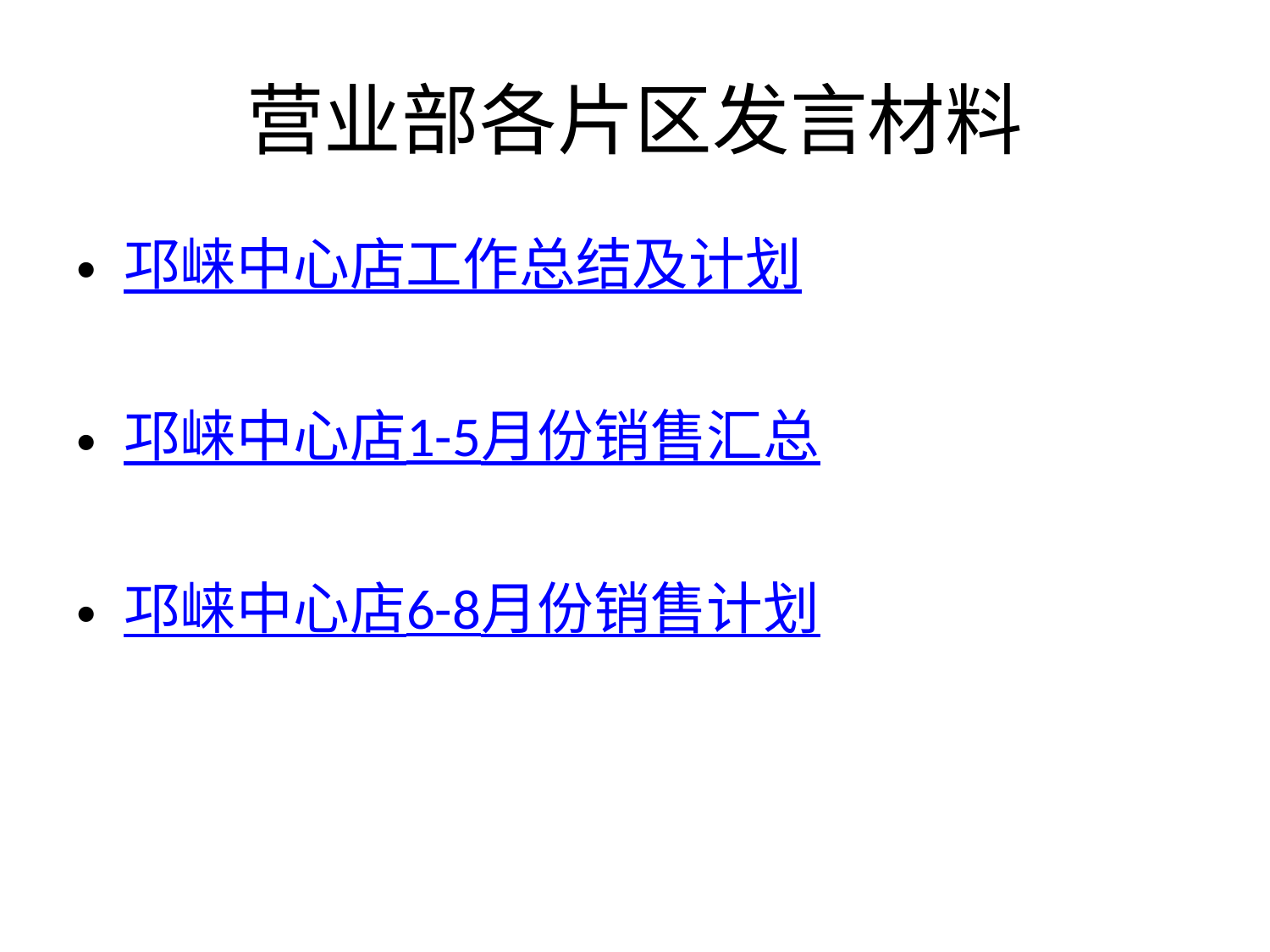

# 营业部各片区发言材料
邛崃中心店工作总结及计划

邛崃中心店1-5月份销售汇总

邛崃中心店6-8月份销售计划